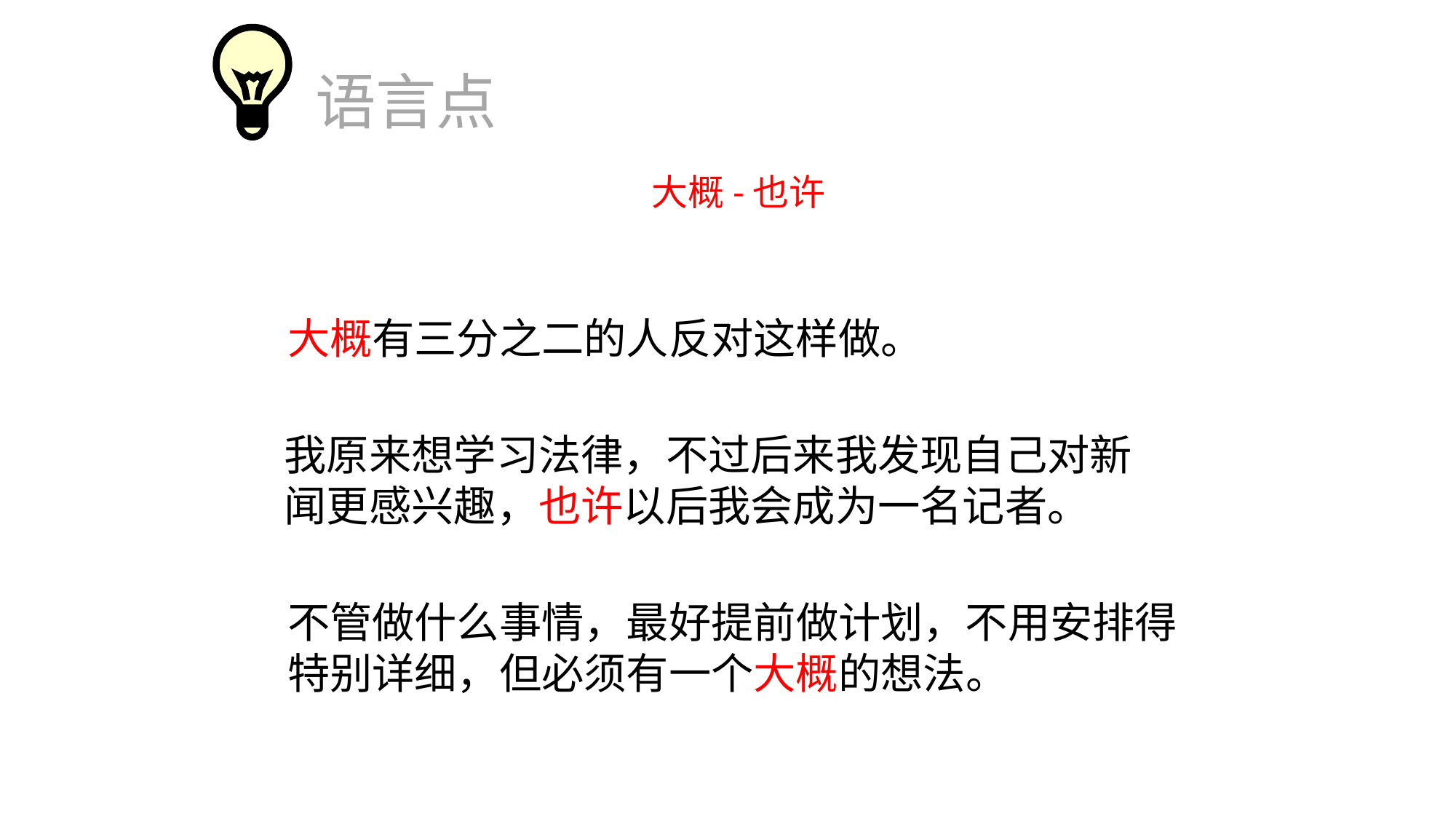

语言点
大概-也许
大概有三分之二的人反对这样做。
我原来想学习法律，不过后来我发现自己对新闻更感兴趣，也许以后我会成为一名记者。
不管做什么事情，最好提前做计划，不用安排得特别详细，但必须有一个大概的想法。